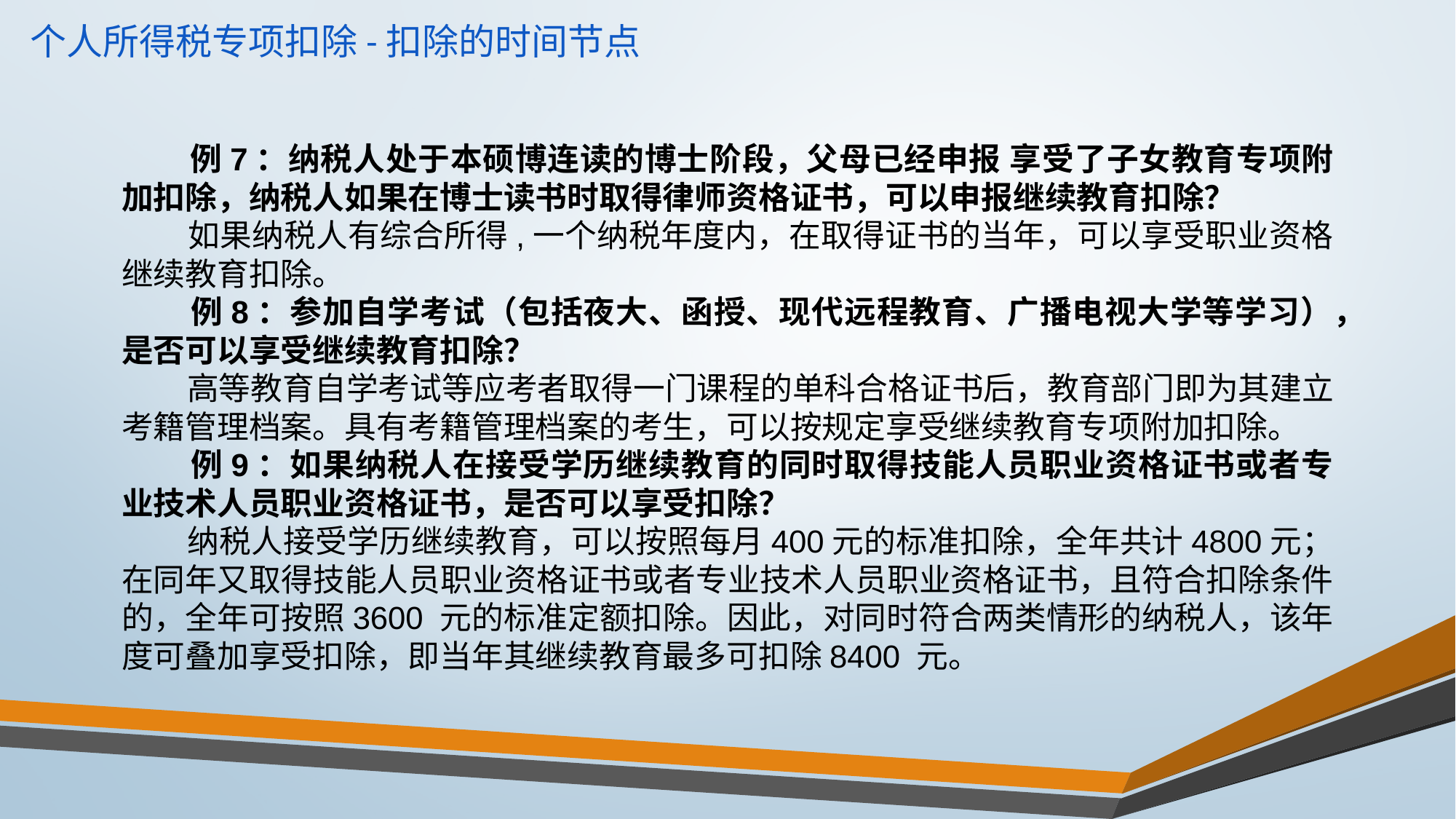

例7：纳税人处于本硕博连读的博士阶段，父母已经申报 享受了子女教育专项附加扣除，纳税人如果在博士读书时取得律师资格证书，可以申报继续教育扣除？
   如果纳税人有综合所得,一个纳税年度内，在取得证书的当年，可以享受职业资格继续教育扣除。
   例8：参加自学考试（包括夜大、函授、现代远程教育、广播电视大学等学习），是否可以享受继续教育扣除？
   高等教育自学考试等应考者取得一门课程的单科合格证书后，教育部门即为其建立考籍管理档案。具有考籍管理档案的考生，可以按规定享受继续教育专项附加扣除。
   例9：如果纳税人在接受学历继续教育的同时取得技能人员职业资格证书或者专业技术人员职业资格证书，是否可以享受扣除？
   纳税人接受学历继续教育，可以按照每月400元的标准扣除，全年共计4800元；在同年又取得技能人员职业资格证书或者专业技术人员职业资格证书，且符合扣除条件的，全年可按照3600 元的标准定额扣除。因此，对同时符合两类情形的纳税人，该年度可叠加享受扣除，即当年其继续教育最多可扣除8400 元。